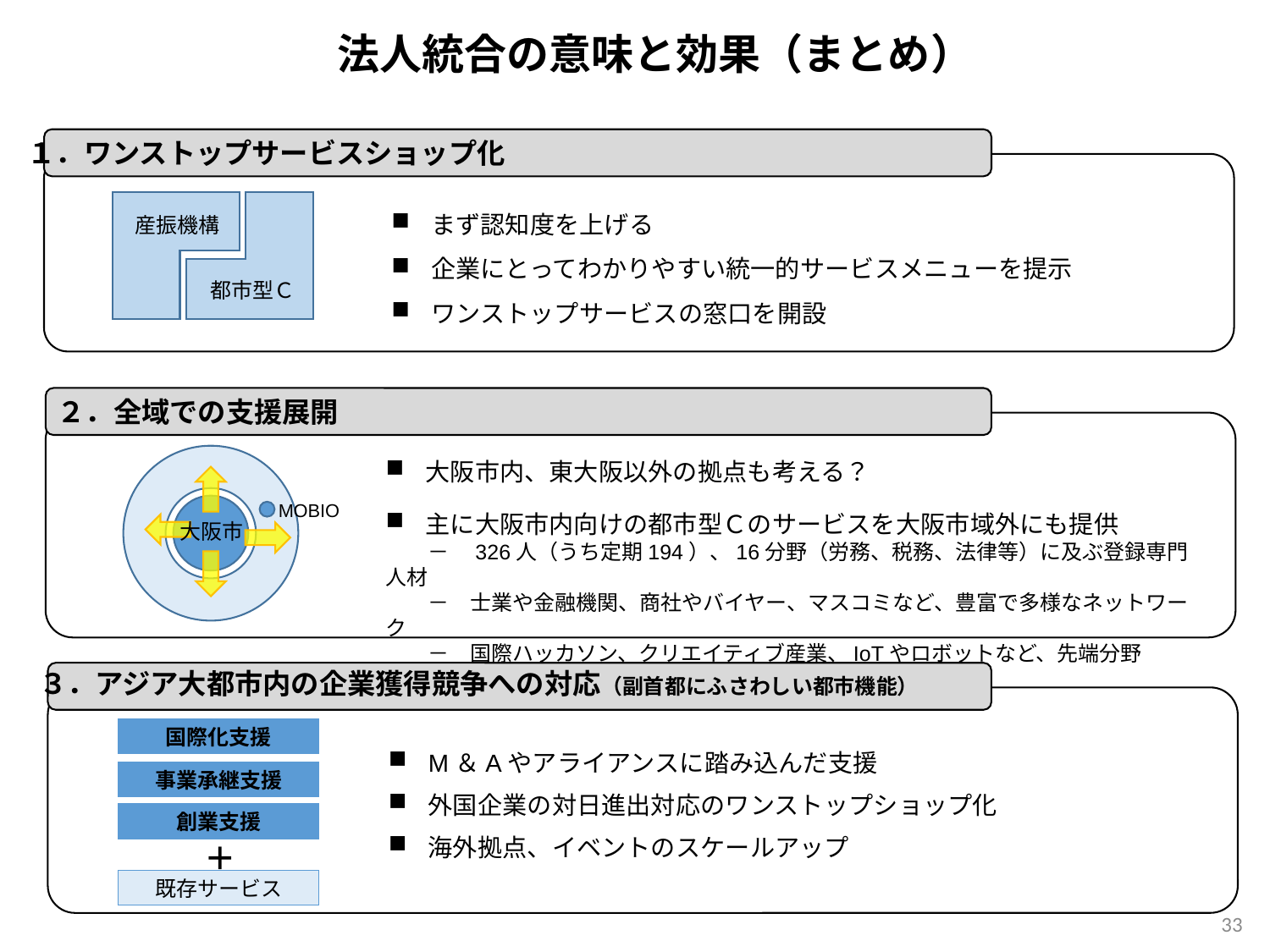

法人統合の意味と効果（まとめ）

１．ワンストップサービスショップ化

まず認知度を上げる
企業にとってわかりやすい統一的サービスメニューを提示
ワンストップサービスの窓口を開設

産振機構
都市型Ｃ

２．全域での支援展開

大阪市内、東大阪以外の拠点も考える？

主に大阪市内向けの都市型Ｃのサービスを大阪市域外にも提供
　　－　326人（うち定期194）、16分野（労務、税務、法律等）に及ぶ登録専門人材
　　－　士業や金融機関、商社やバイヤー、マスコミなど、豊富で多様なネットワーク
　　－　国際ハッカソン、クリエイティブ産業、IoTやロボットなど、先端分野

MOBIO

大阪市

３．アジア大都市内の企業獲得競争への対応（副首都にふさわしい都市機能）

国際化支援
M＆Aやアライアンスに踏み込んだ支援

外国企業の対日進出対応のワンストップショップ化

海外拠点、イベントのスケールアップ
事業承継支援
創業支援
＋
既存サービス
33